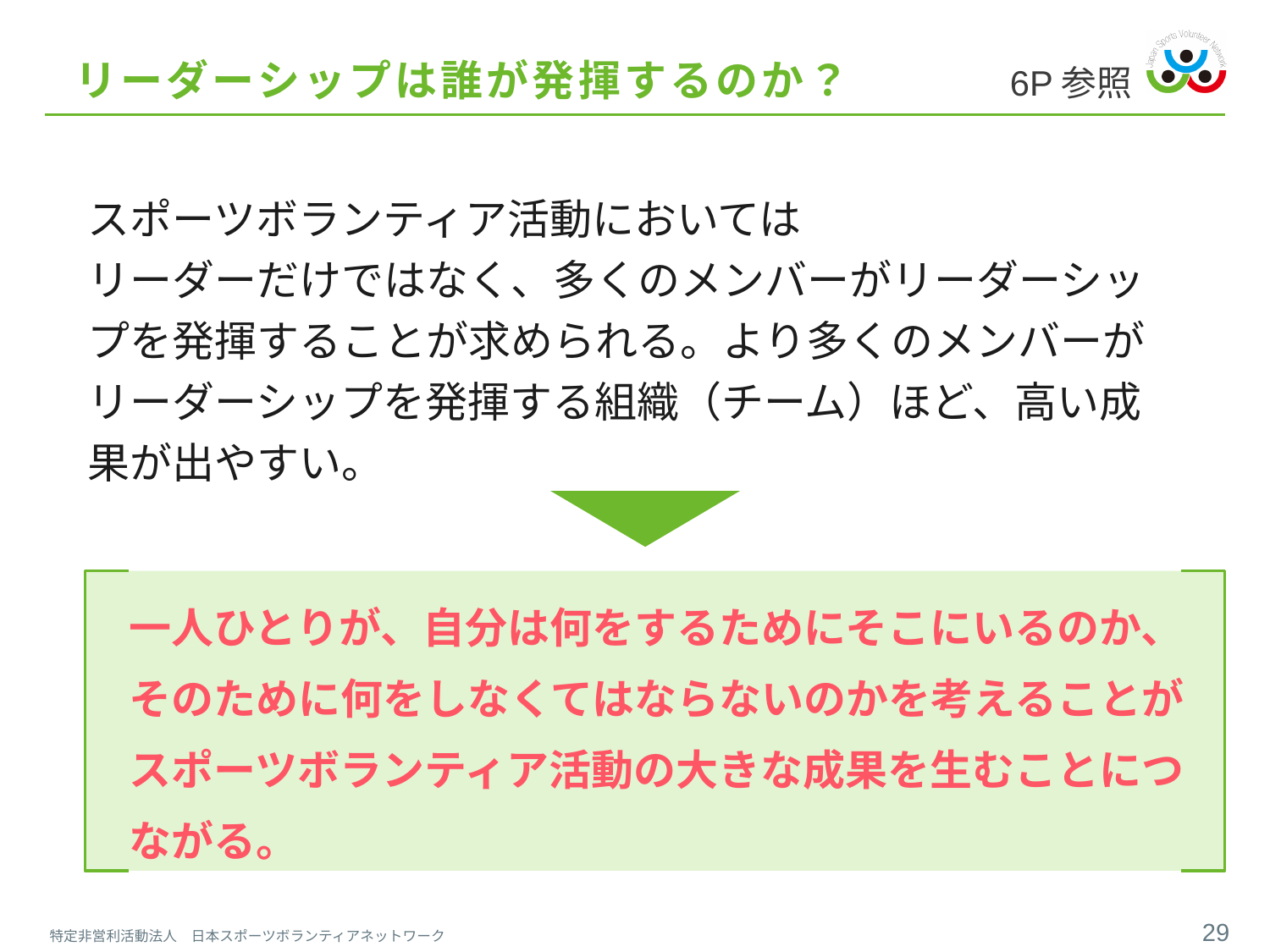

6P参照
# リーダーシップは誰が発揮するのか？
スポーツボランティア活動においては
リーダーだけではなく、多くのメンバーがリーダーシップを発揮することが求められる。より多くのメンバーがリーダーシップを発揮する組織（チーム）ほど、高い成果が出やすい。

一人ひとりが、自分は何をするためにそこにいるのか、そのために何をしなくてはならないのかを考えることがスポーツボランティア活動の大きな成果を生むことにつながる。